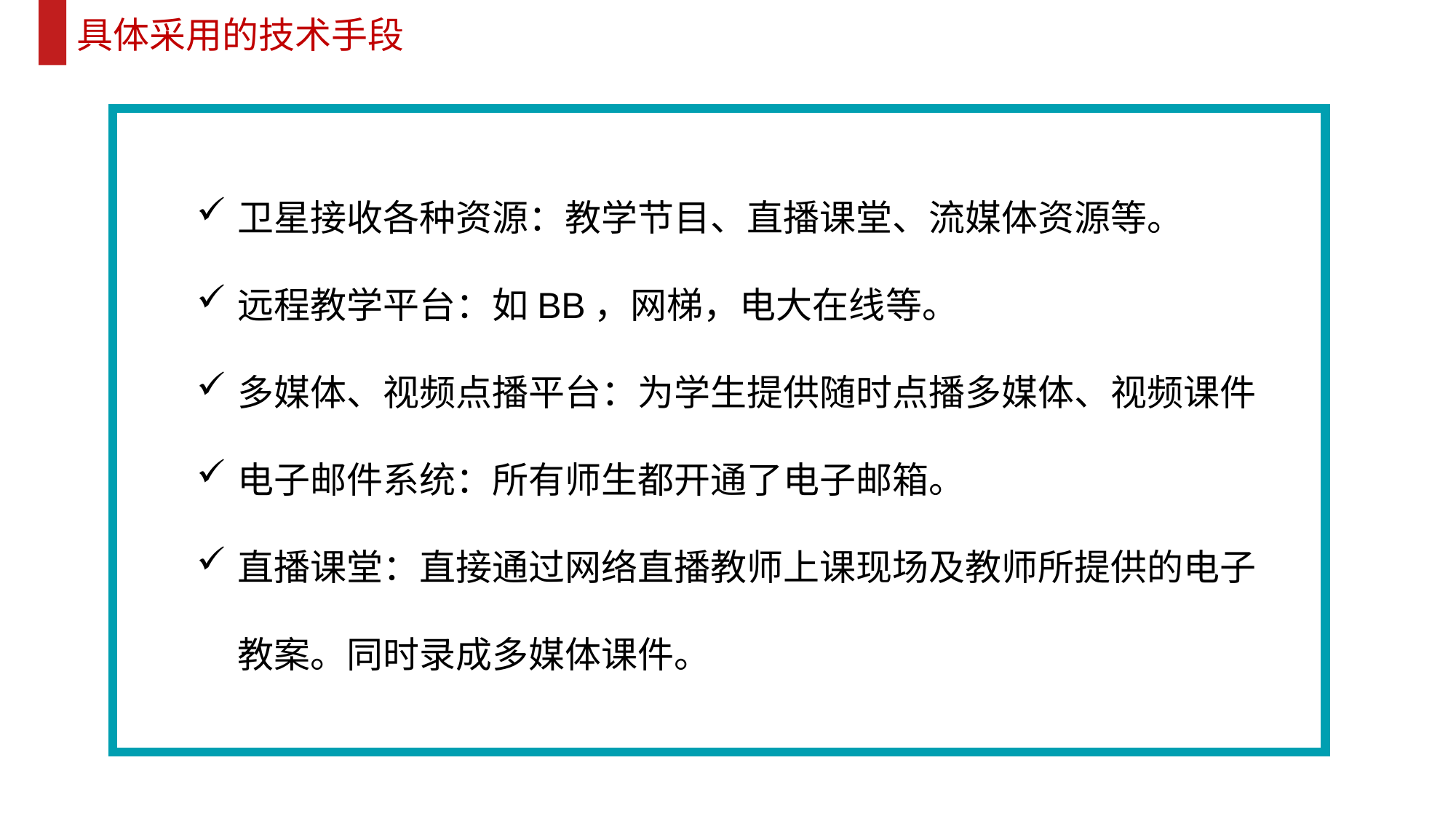

具体采用的技术手段

卫星接收各种资源：教学节目、直播课堂、流媒体资源等。
远程教学平台：如BB，网梯，电大在线等。
多媒体、视频点播平台：为学生提供随时点播多媒体、视频课件
电子邮件系统：所有师生都开通了电子邮箱。
直播课堂：直接通过网络直播教师上课现场及教师所提供的电子教案。同时录成多媒体课件。